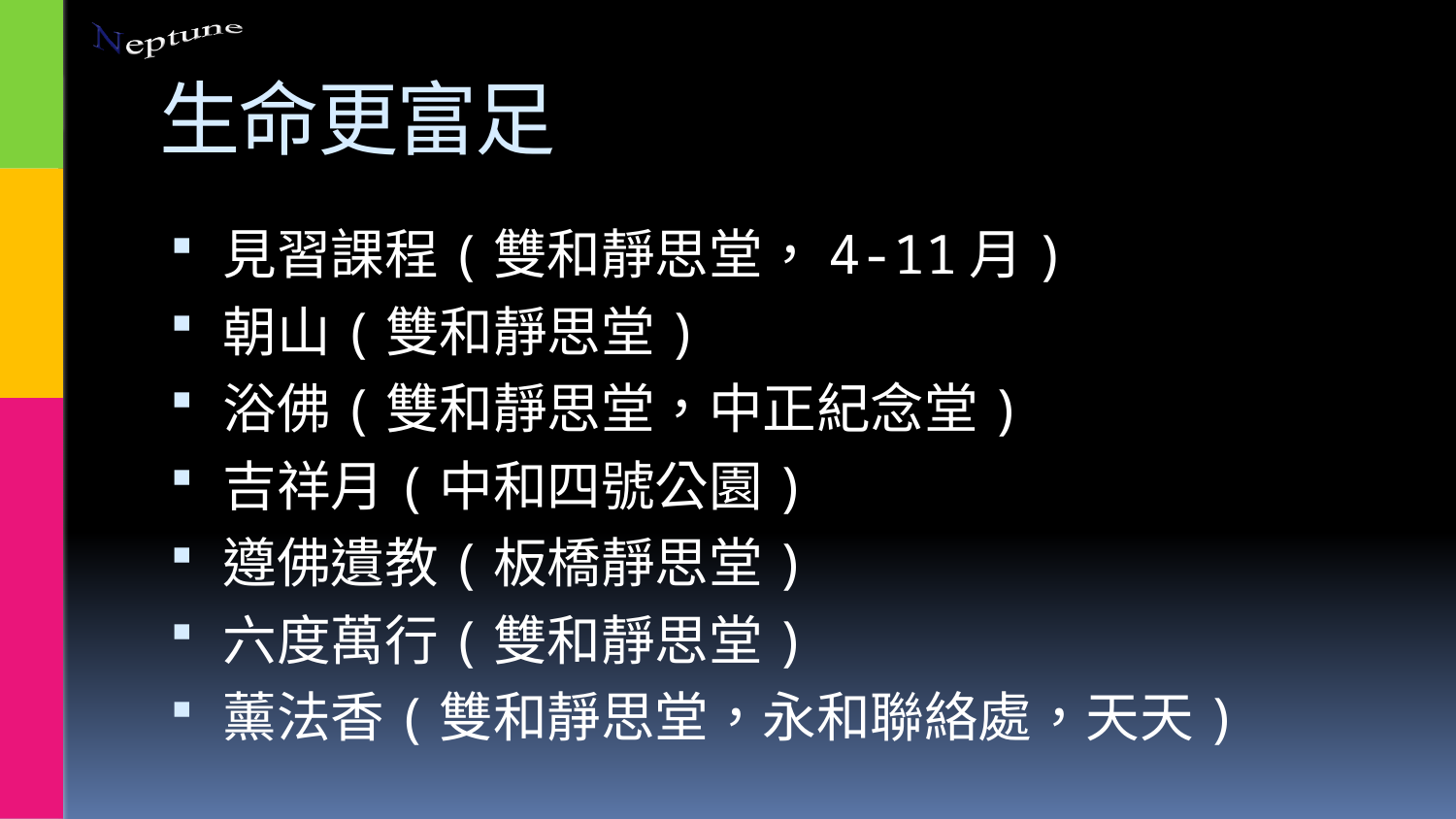

# 生命更富足
見習課程(雙和靜思堂，4-11月)
朝山(雙和靜思堂)
浴佛(雙和靜思堂，中正紀念堂)
吉祥月(中和四號公園)
遵佛遺教(板橋靜思堂)
六度萬行(雙和靜思堂)
薰法香(雙和靜思堂，永和聯絡處，天天)